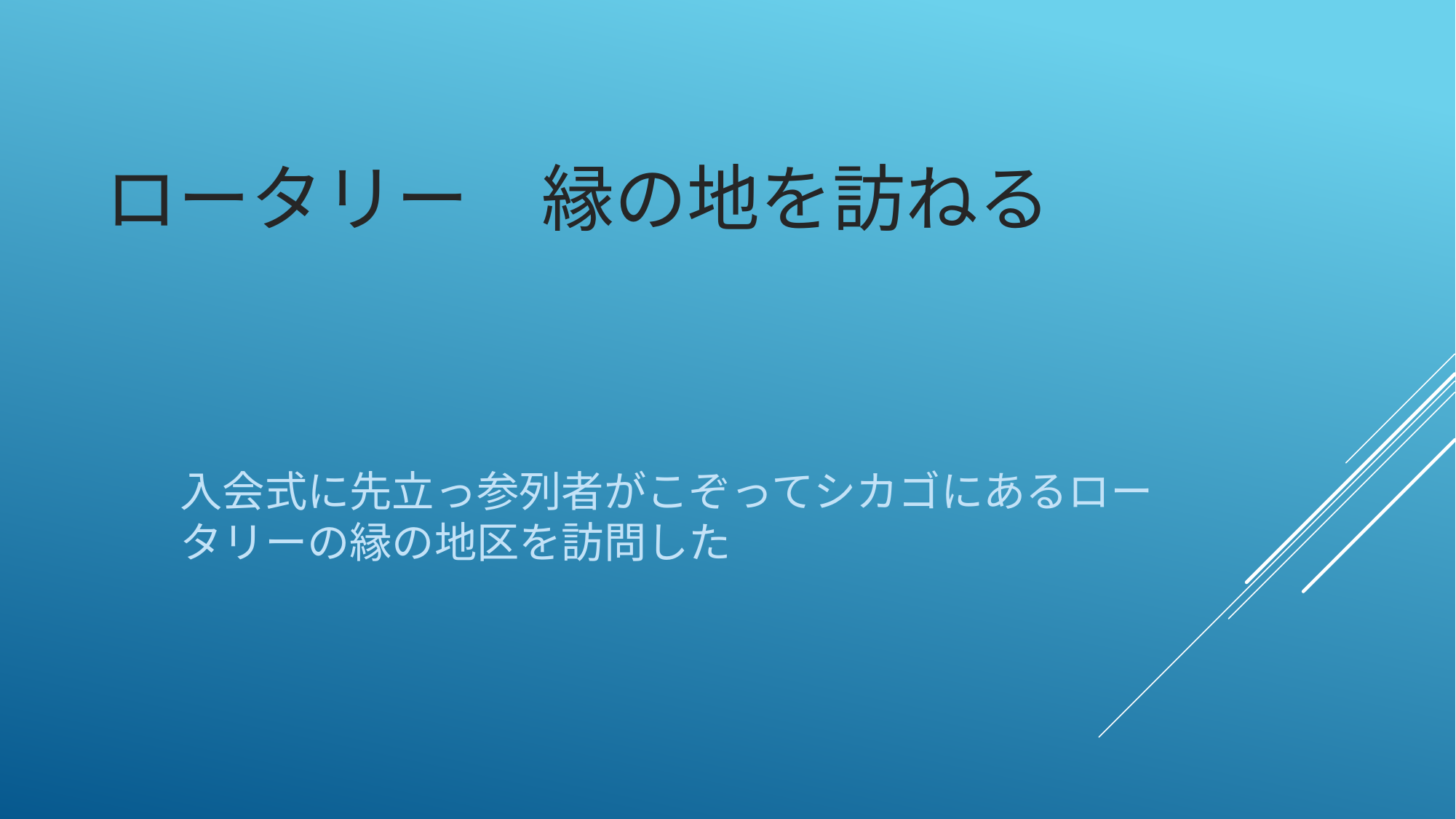

# ロータリー　縁の地を訪ねる
入会式に先立っ参列者がこぞってシカゴにあるロータリーの縁の地区を訪問した